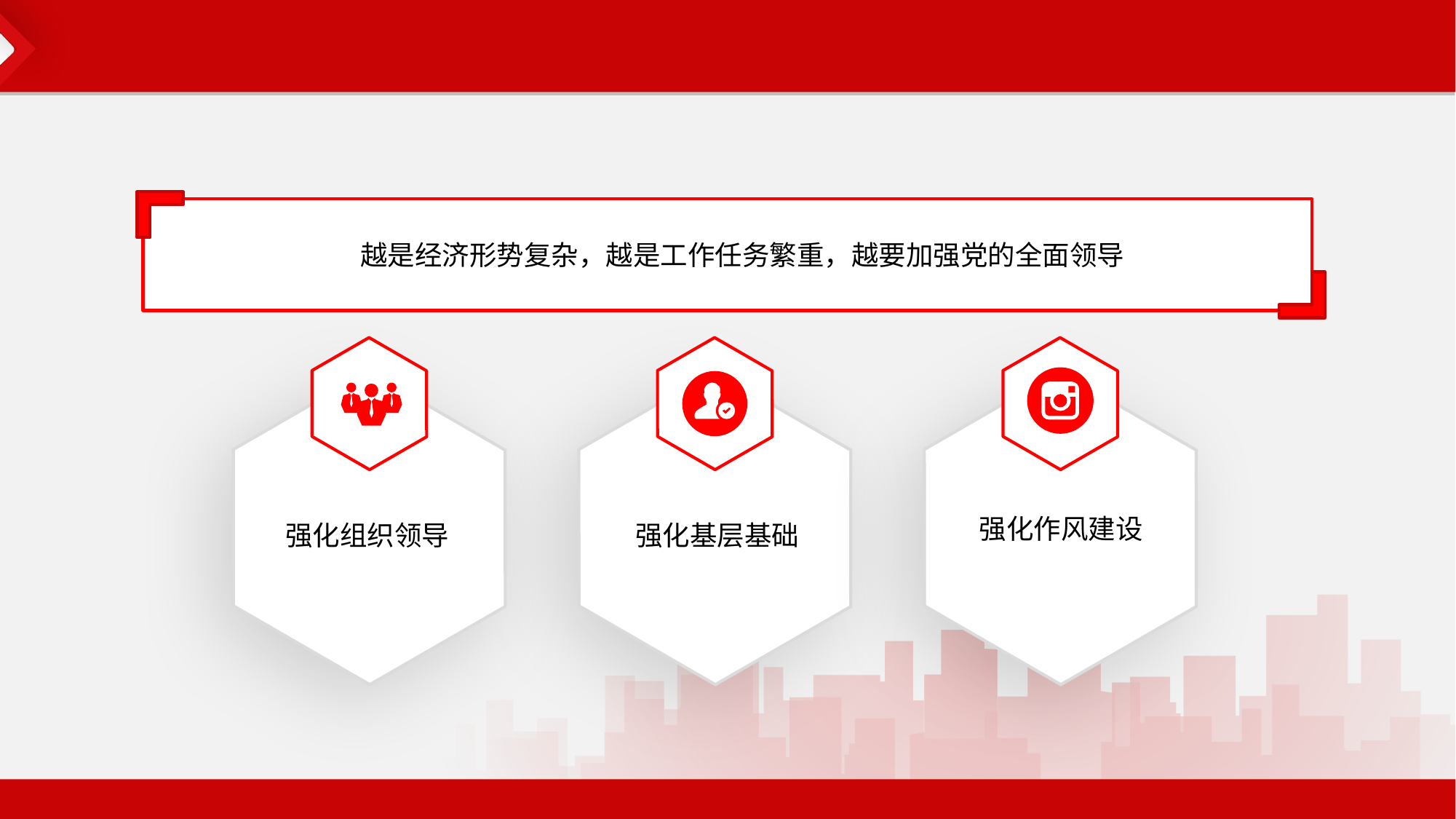

越是经济形势复杂，越是工作任务繁重，越要加强党的全面领导

强化组织领导

强化基层基础

强化作风建设